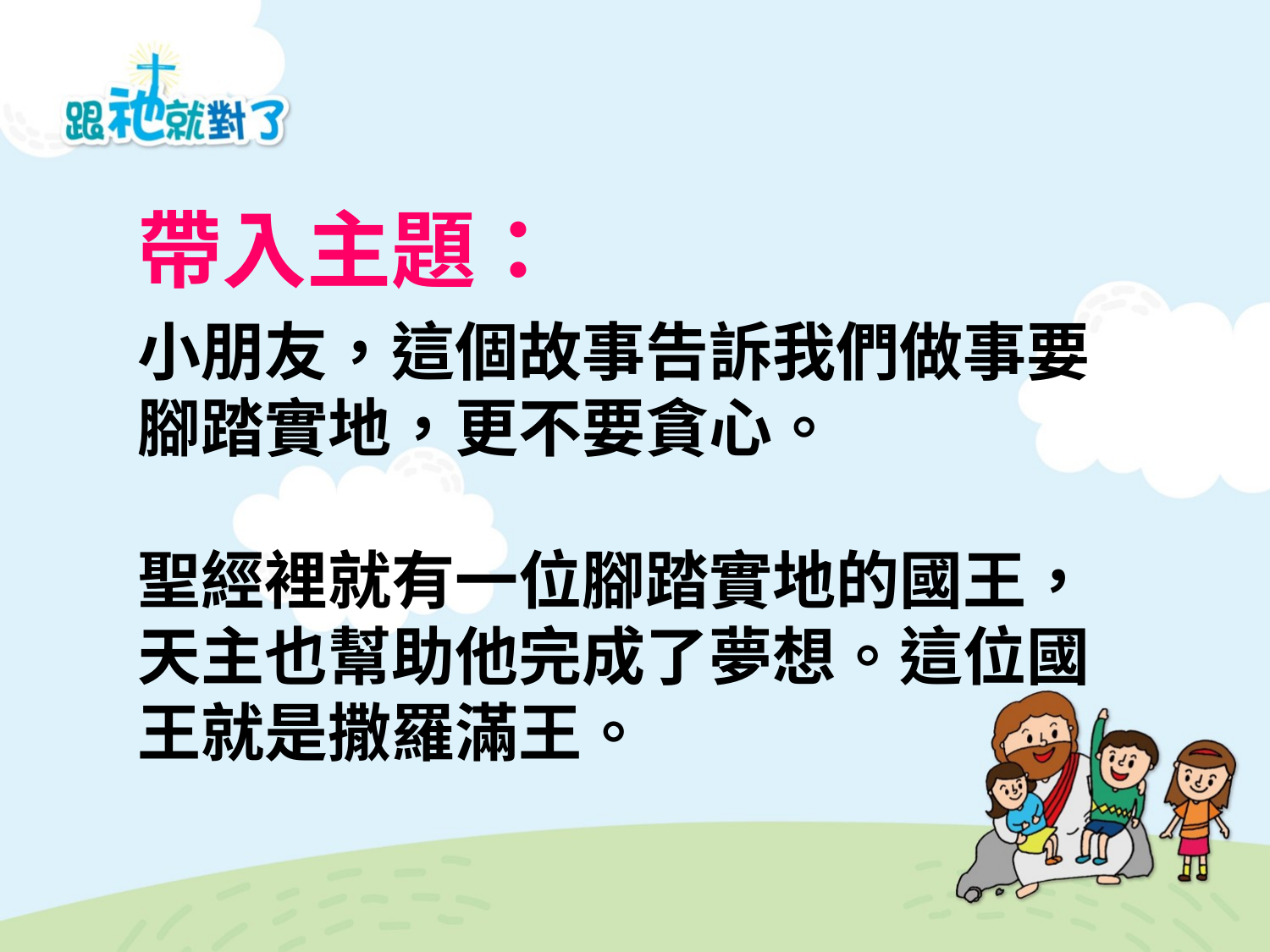

帶入主題：
小朋友，這個故事告訴我們做事要腳踏實地，更不要貪心。

聖經裡就有一位腳踏實地的國王，天主也幫助他完成了夢想。這位國王就是撒羅滿王。